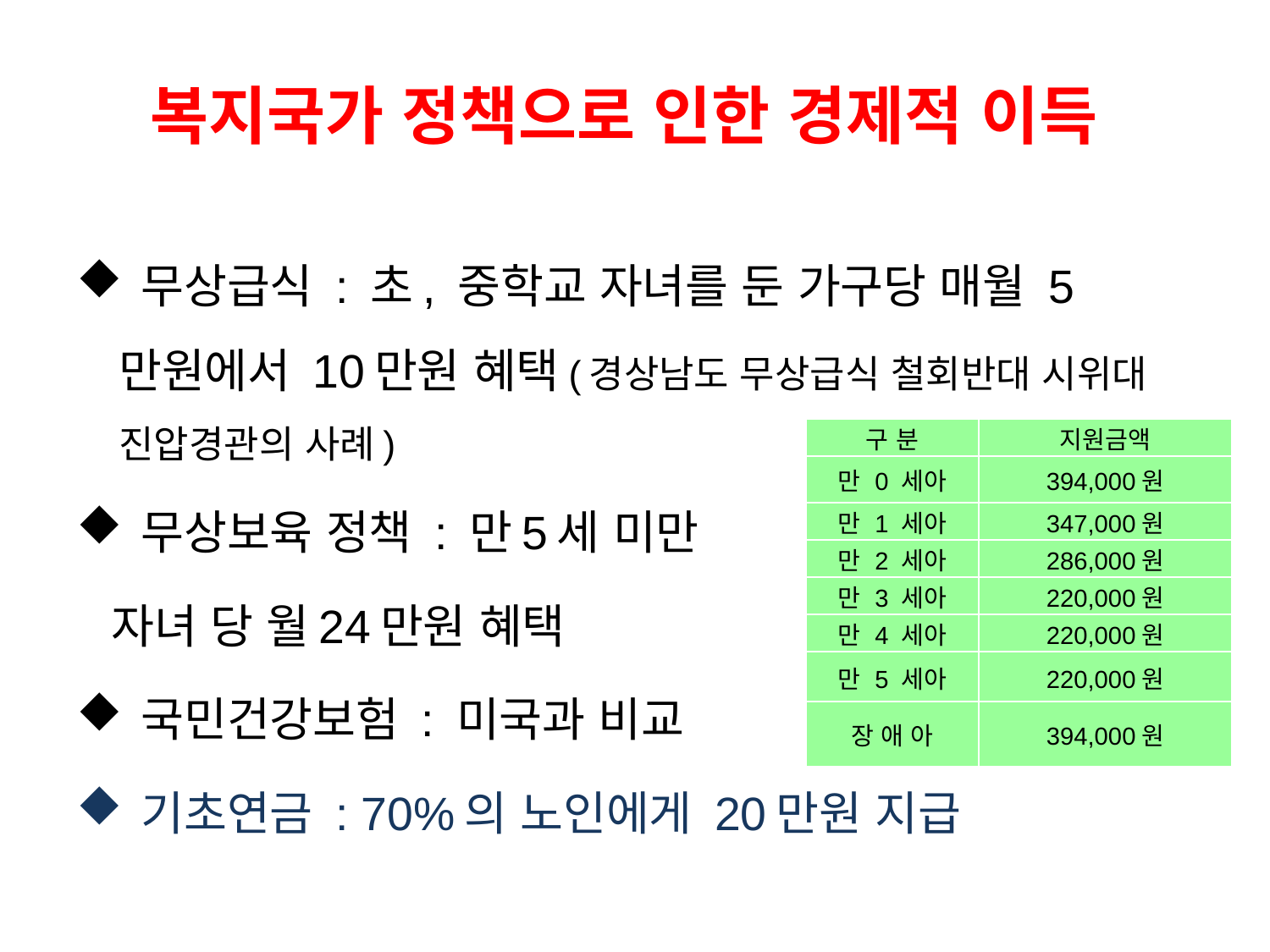

# 복지국가 정책으로 인한 경제적 이득
 무상급식 : 초, 중학교 자녀를 둔 가구당 매월 5만원에서 10만원 혜택(경상남도 무상급식 철회반대 시위대 진압경관의 사례)
 무상보육 정책 : 만5세 미만
  자녀 당 월24만원 혜택
 국민건강보험 : 미국과 비교
 기초연금 : 70%의 노인에게 20만원 지급
| 구 분 | 지원금액 |
| --- | --- |
| 만 0 세아 | 394,000원 |
| 만 1 세아 | 347,000원 |
| 만 2 세아 | 286,000원 |
| 만 3 세아 | 220,000원 |
| 만 4 세아 | 220,000원 |
| 만 5 세아 | 220,000원 |
| 장 애 아 | 394,000원 |